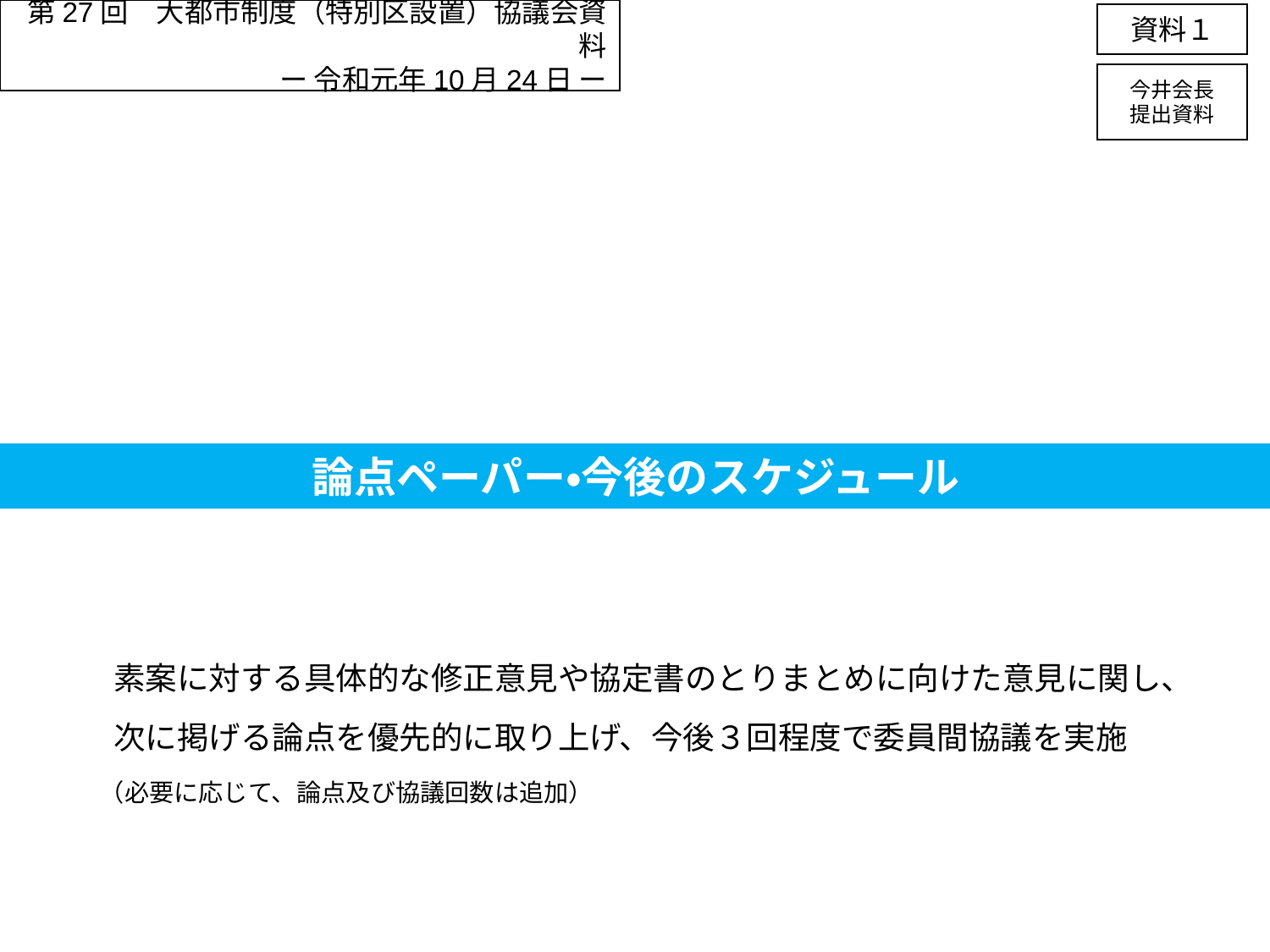

第27回　大都市制度（特別区設置）協議会資料
ー 令和元年10月24日 ー
資料１
今井会長
提出資料
論点ペーパー・今後のスケジュール
　　素案に対する具体的な修正意見や協定書のとりまとめに向けた意見に関し、
　　次に掲げる論点を優先的に取り上げ、今後３回程度で委員間協議を実施
　　（必要に応じて、論点及び協議回数は追加）